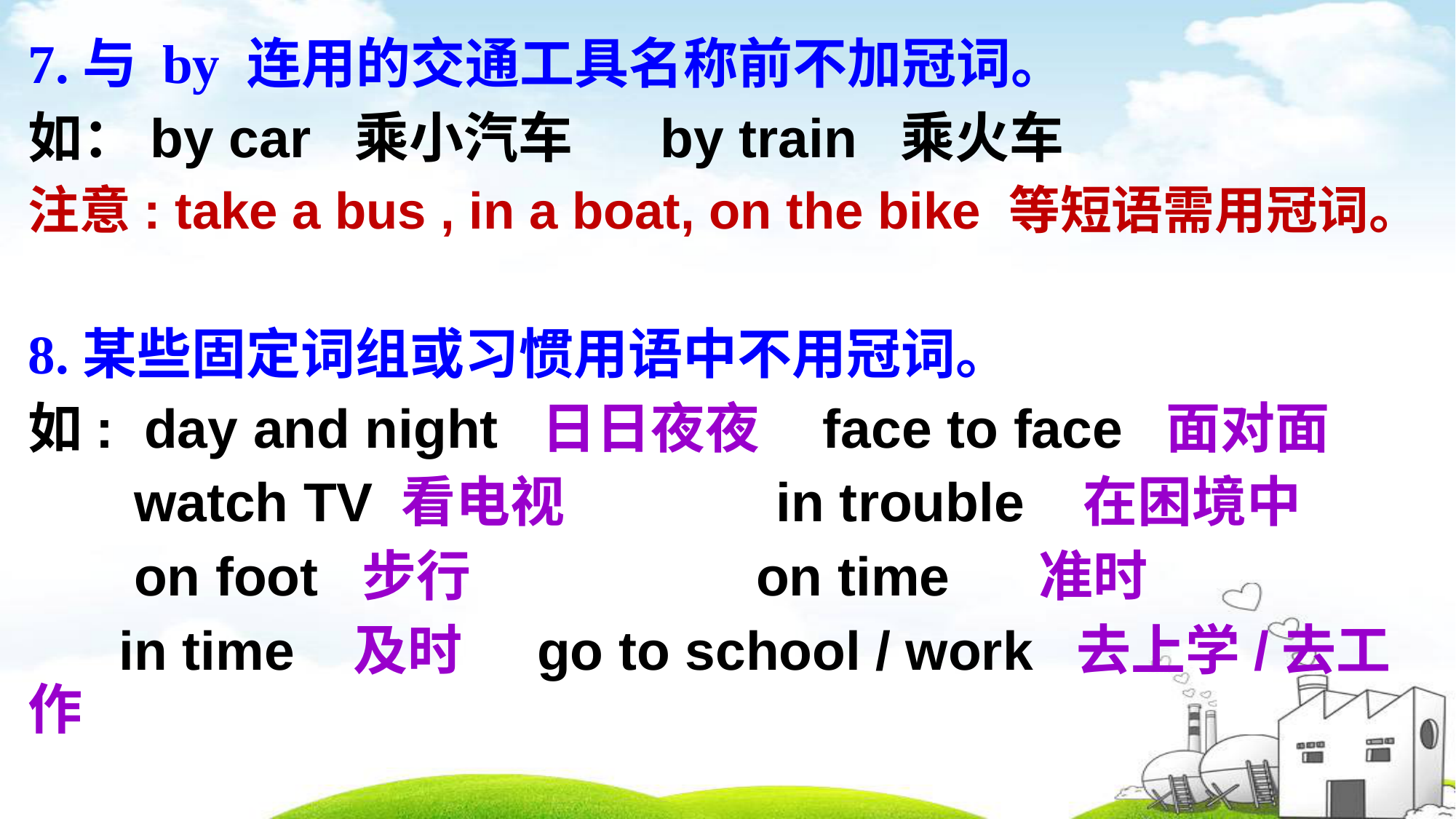

7.与 by 连用的交通工具名称前不加冠词。
如：by car  乘小汽车      by train  乘火车
注意: take a bus , in a boat, on the bike 等短语需用冠词。

8.某些固定词组或习惯用语中不用冠词。
如:  day and night  日日夜夜    face to face  面对面
       watch TV 看电视                in trouble   在困境中
       on foot  步行                      on time     准时
      in time   及时     go to school / work  去上学/去工作